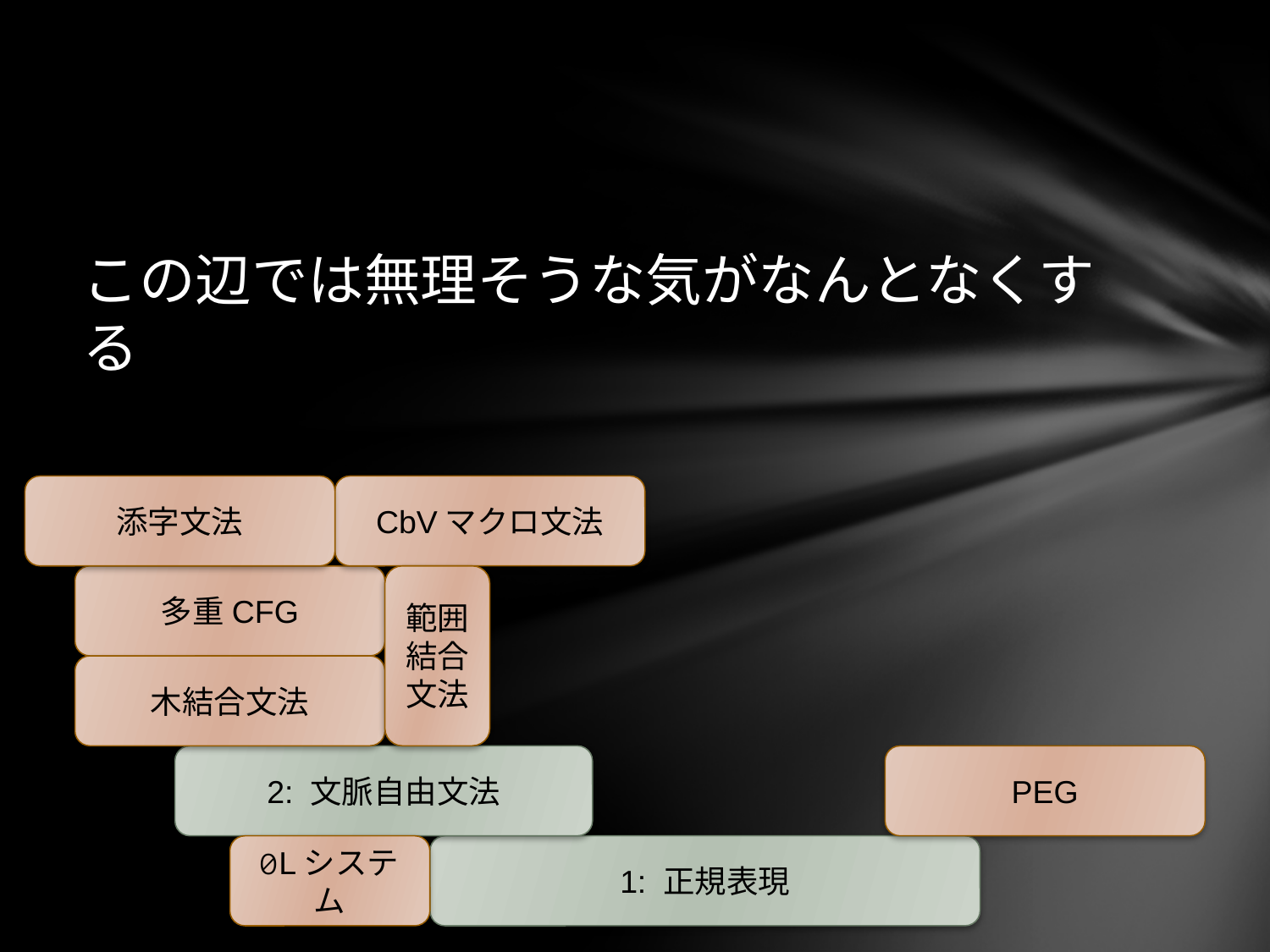

この辺では無理そうな気がなんとなくする
添字文法
CbVマクロ文法
多重CFG
範囲結合文法
木結合文法
2: 文脈自由文法
PEG
0Lシステム
1: 正規表現